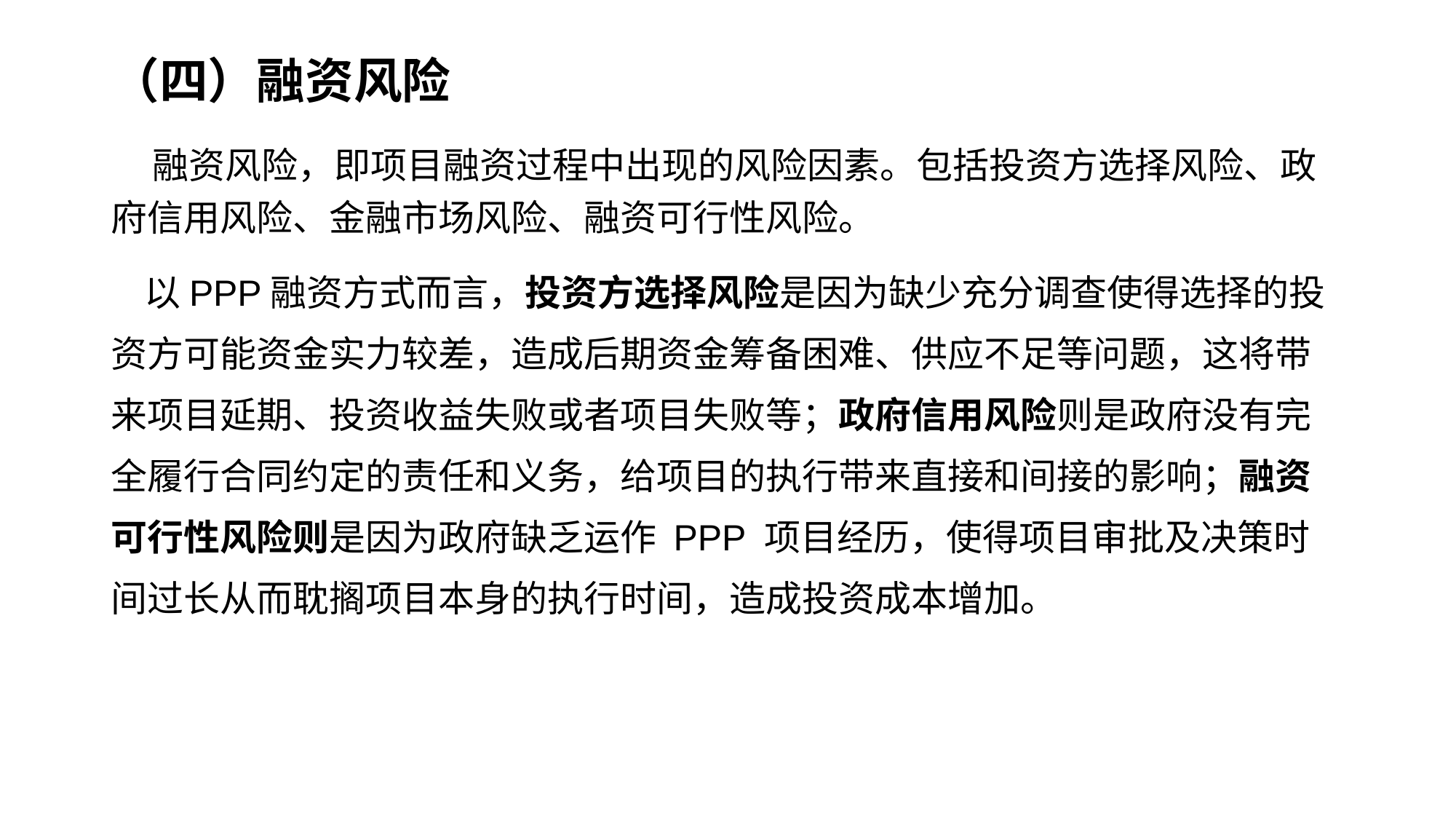

# （四）融资风险
    融资风险，即项目融资过程中出现的风险因素。包括投资方选择风险、政府信用风险、金融市场风险、融资可行性风险。
   以PPP融资方式而言，投资方选择风险是因为缺少充分调查使得选择的投资方可能资金实力较差，造成后期资金筹备困难、供应不足等问题，这将带来项目延期、投资收益失败或者项目失败等；政府信用风险则是政府没有完全履行合同约定的责任和义务，给项目的执行带来直接和间接的影响；融资可行性风险则是因为政府缺乏运作 PPP 项目经历，使得项目审批及决策时间过长从而耽搁项目本身的执行时间，造成投资成本增加。